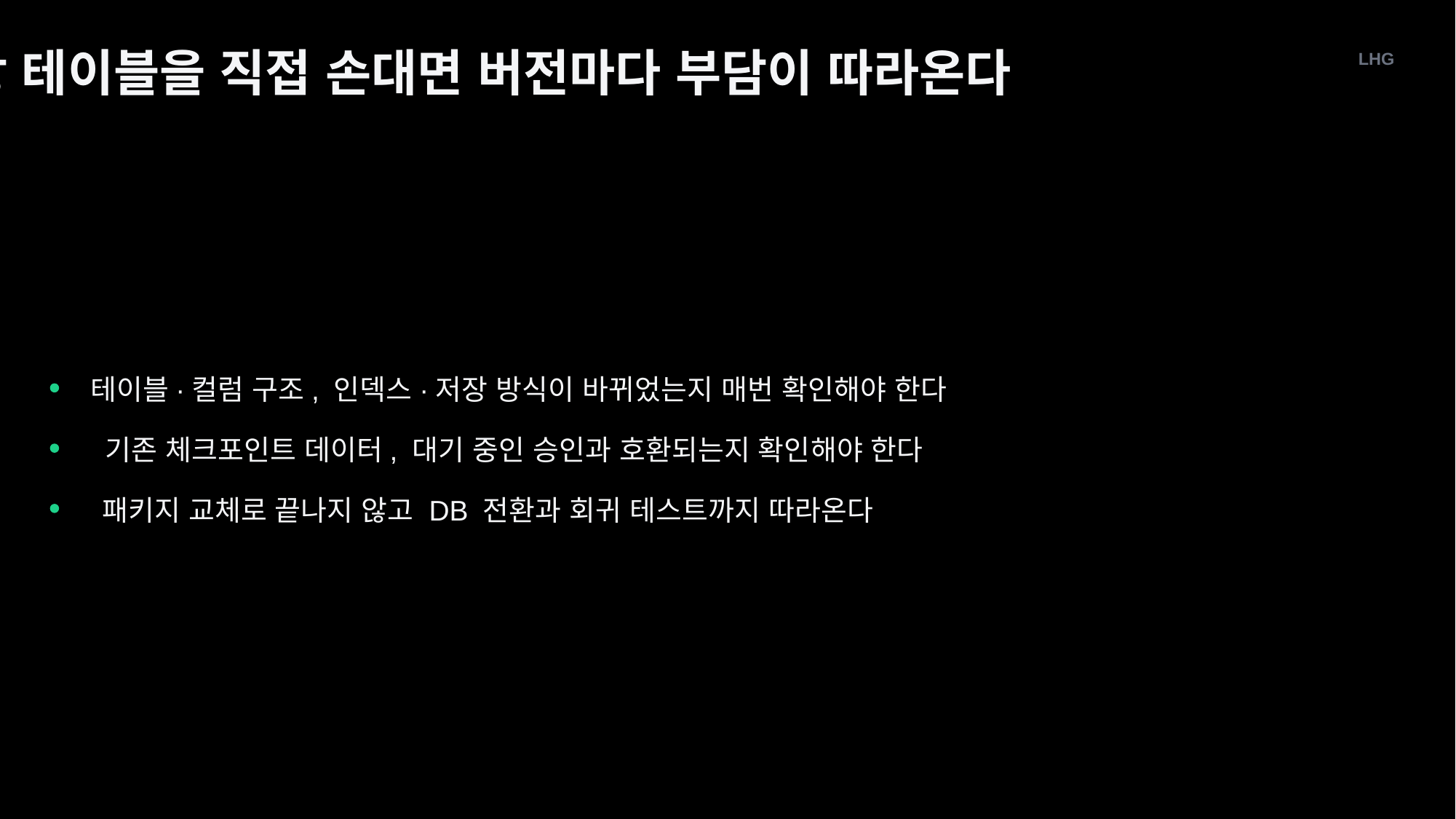

내장 테이블을 직접 손대면 버전마다 부담이 따라온다
LHG
테이블·컬럼 구조, 인덱스·저장 방식이 바뀌었는지 매번 확인해야 한다

기존 체크포인트 데이터, 대기 중인 승인과 호환되는지 확인해야 한다

패키지 교체로 끝나지 않고 DB 전환과 회귀 테스트까지 따라온다